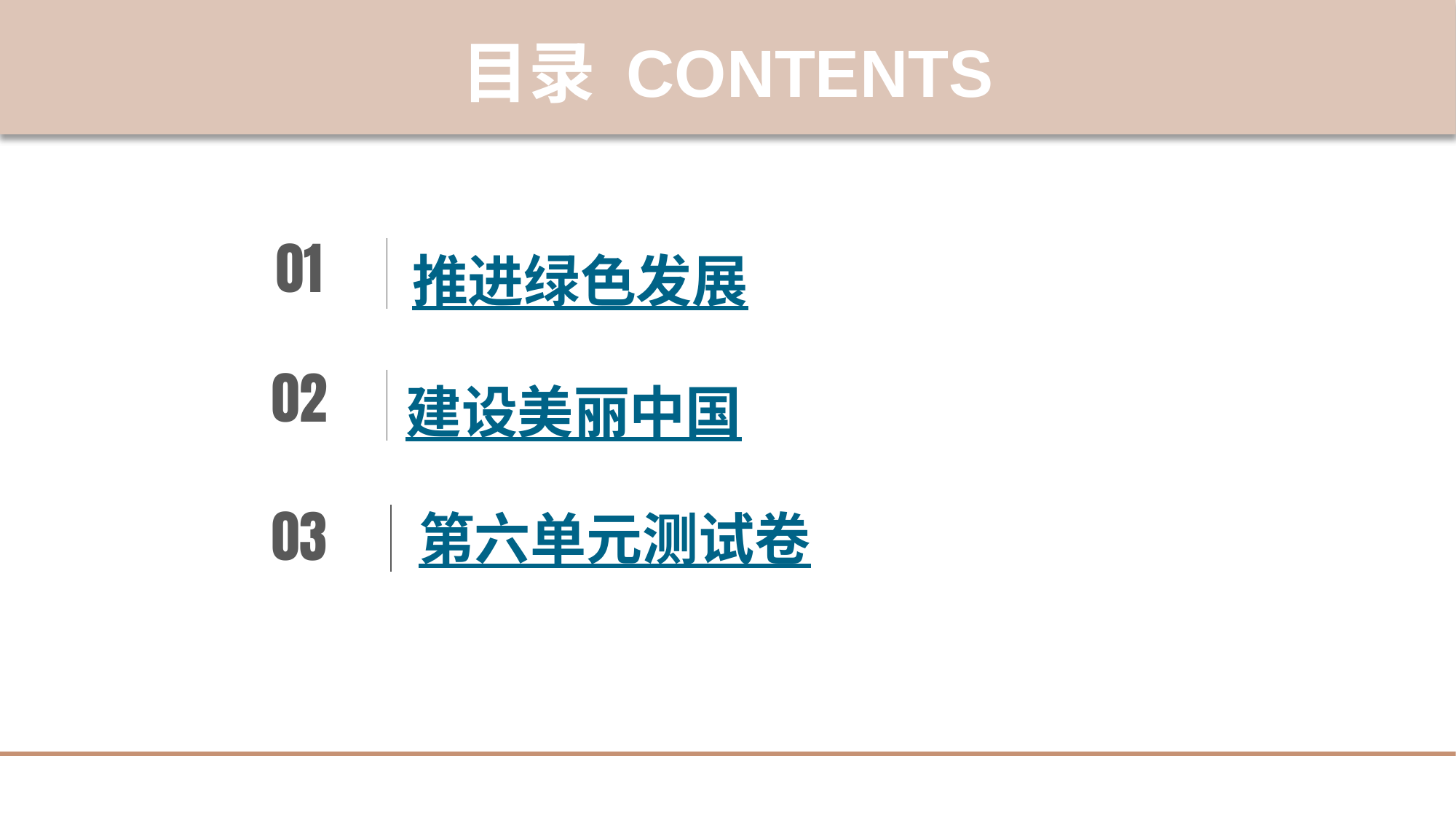

目录 CONTENTS
01
推进绿色发展
02
建设美丽中国
第六单元测试卷
03